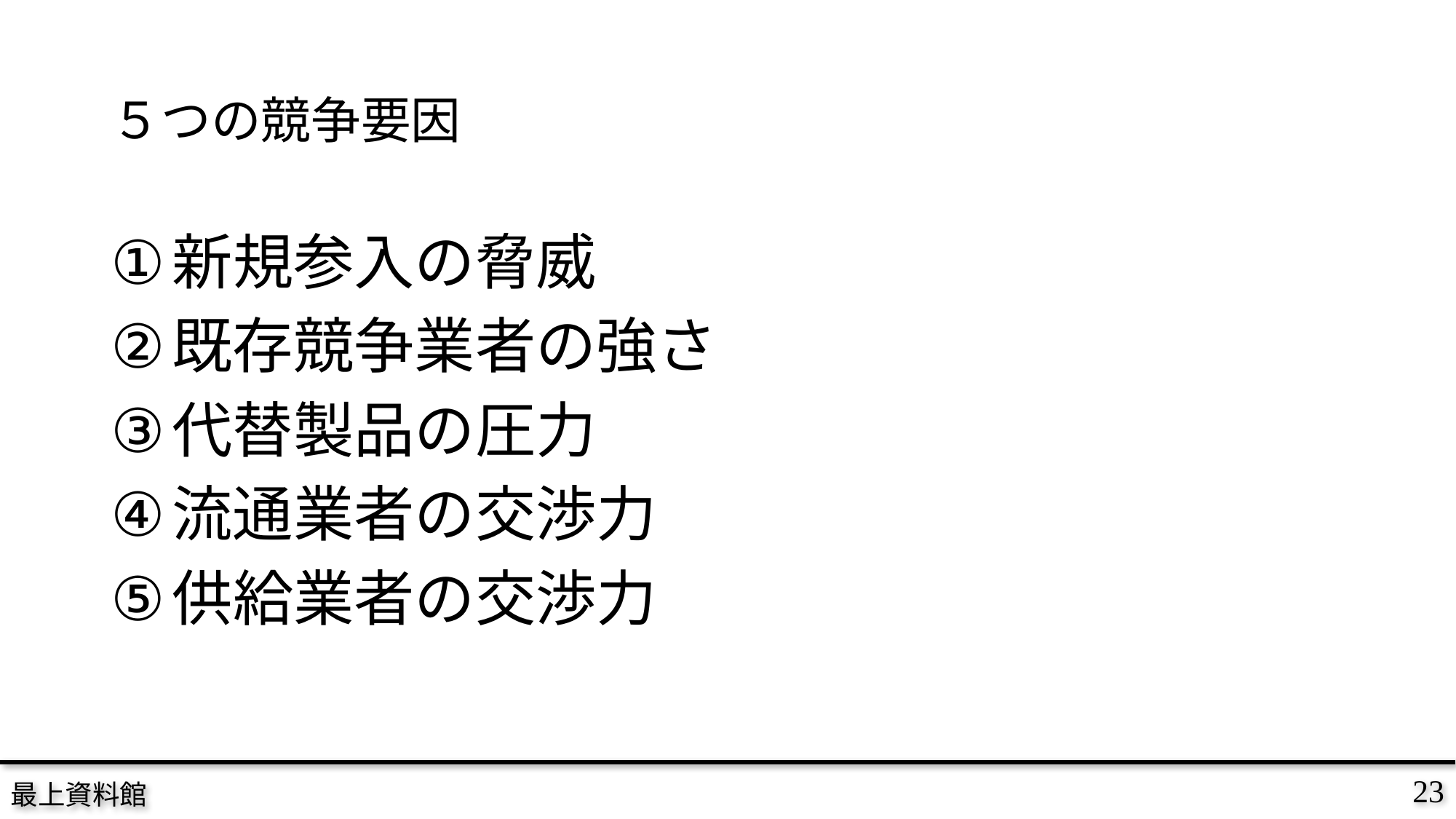

# ５つの競争要因
新規参入の脅威
既存競争業者の強さ
代替製品の圧力
流通業者の交渉力
供給業者の交渉力